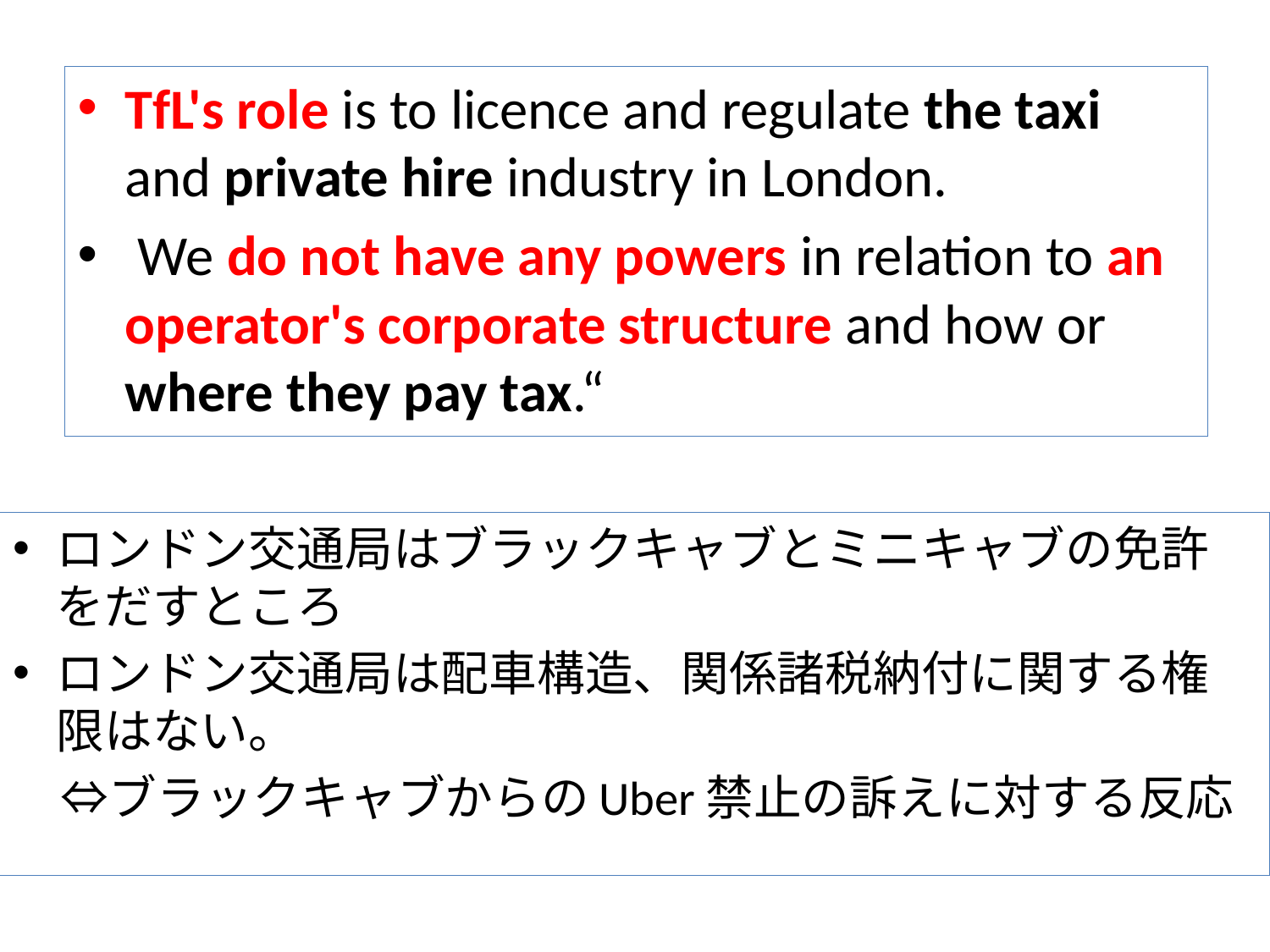

TfL's role is to licence and regulate the taxi and private hire industry in London.
 We do not have any powers in relation to an operator's corporate structure and how or where they pay tax.“

ロンドン交通局はブラックキャブとミニキャブの免許をだすところ
ロンドン交通局は配車構造、関係諸税納付に関する権限はない。
　⇔ブラックキャブからのUber禁止の訴えに対する反応